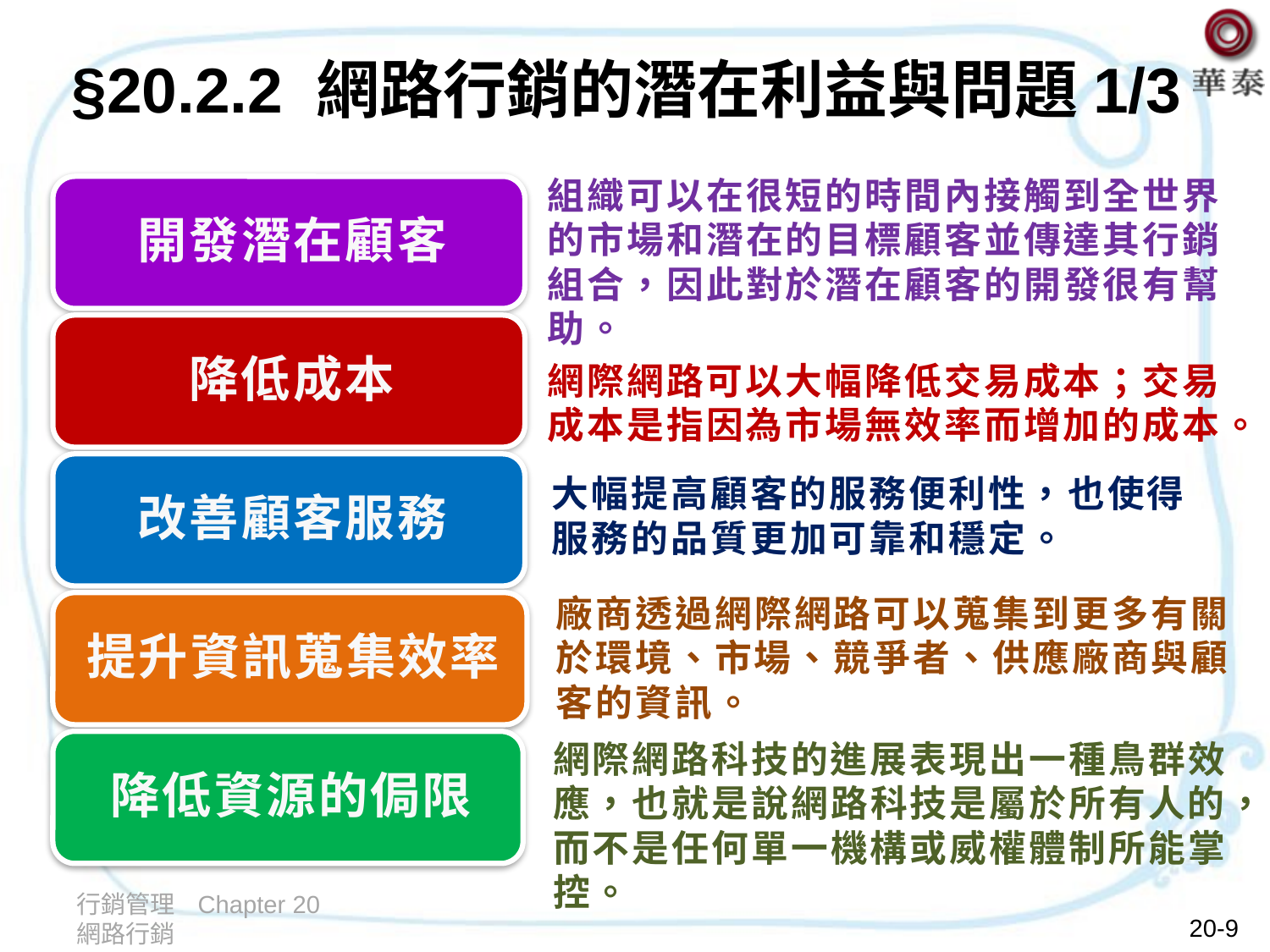

# §20.2.2 網路行銷的潛在利益與問題1/3
組織可以在很短的時間內接觸到全世界的市場和潛在的目標顧客並傳達其行銷組合，因此對於潛在顧客的開發很有幫助。
開發潛在顧客
降低成本
改善顧客服務
提升資訊蒐集效率
降低資源的侷限
網際網路可以大幅降低交易成本；交易成本是指因為市場無效率而增加的成本。
大幅提高顧客的服務便利性，也使得服務的品質更加可靠和穩定。
廠商透過網際網路可以蒐集到更多有關於環境、市場、競爭者、供應廠商與顧客的資訊。
網際網路科技的進展表現出一種鳥群效應，也就是說網路科技是屬於所有人的，而不是任何單一機構或威權體制所能掌控。
行銷管理   Chapter 20   網路行銷
20-9